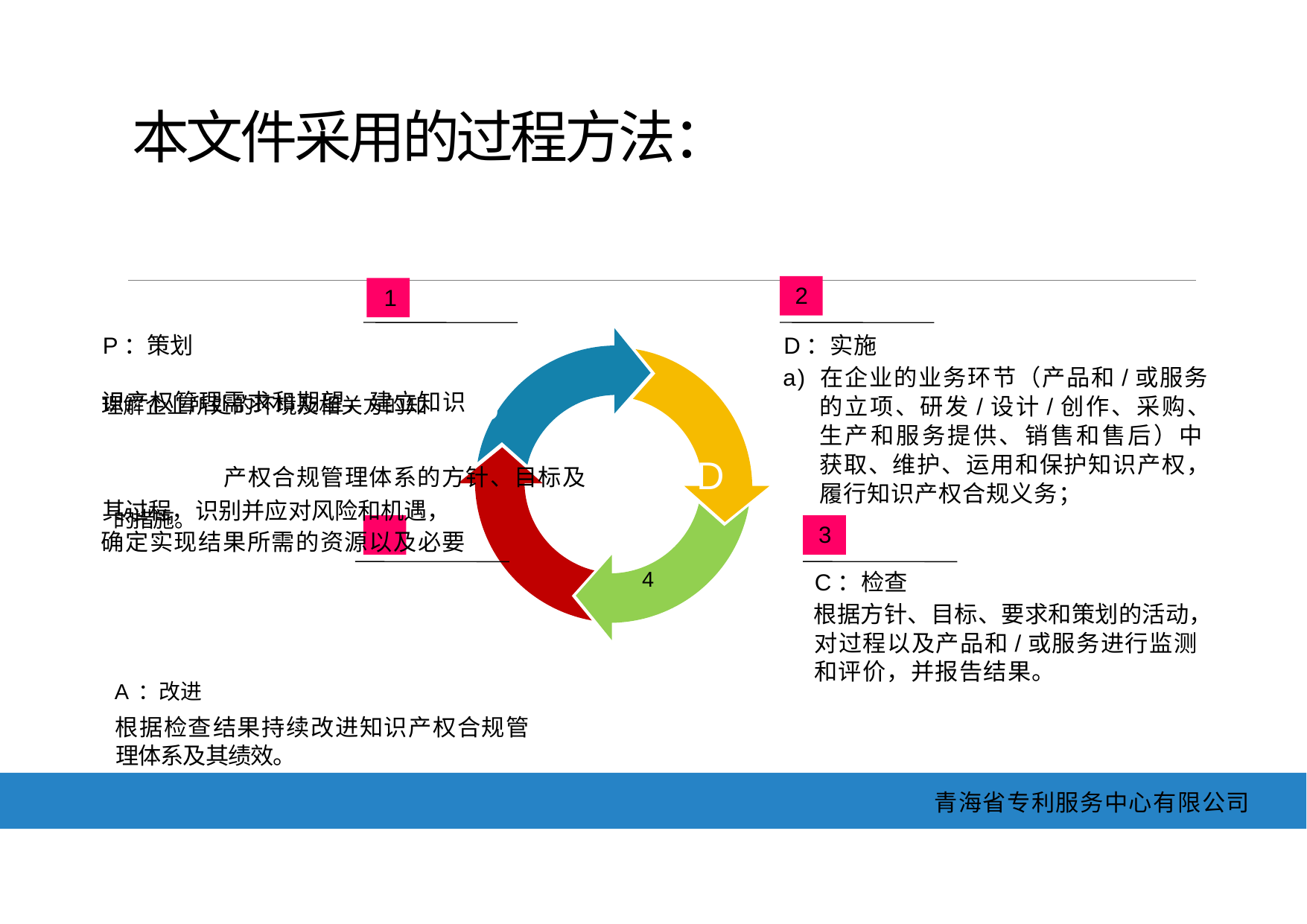

本文件采用的过程方法：

2

1

P：策划
理解企业所处的环境及相关方的知      P
产权合规管理体系的方针、目标及                   D
其过程，识别并应对风险和机遇，
确定实现结果所需的资源以及必要
	4                 A
A：改进                                       C
根据检查结果持续改进知识产权合规管
理体系及其绩效。

D：实施
a) 在企业的业务环节（产品和/或服务  的立项、研发/设计/创作、采购、   生产和服务提供、销售和售后）中  获取、维护、运用和保护知识产权，  履行知识产权合规义务；

识产权管理需求和期望，建立知识

的措施。

3

C：检查
根据方针、目标、要求和策划的活动，  对过程以及产品和/或服务进行监测   和评价，并报告结果。

青海省专利服务中心有限公司